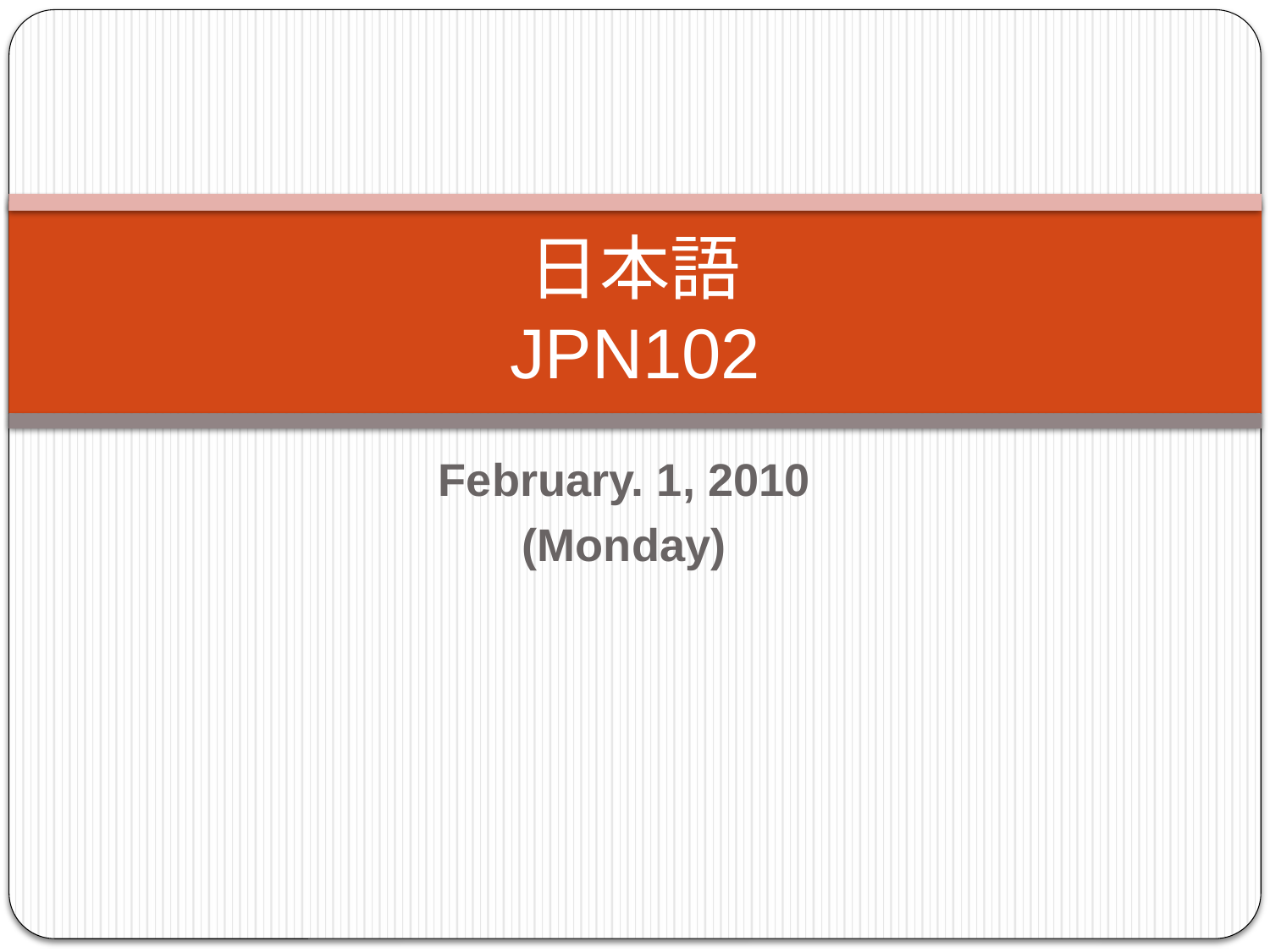

# 日本語 JPN102
February. 1, 2010
(Monday)